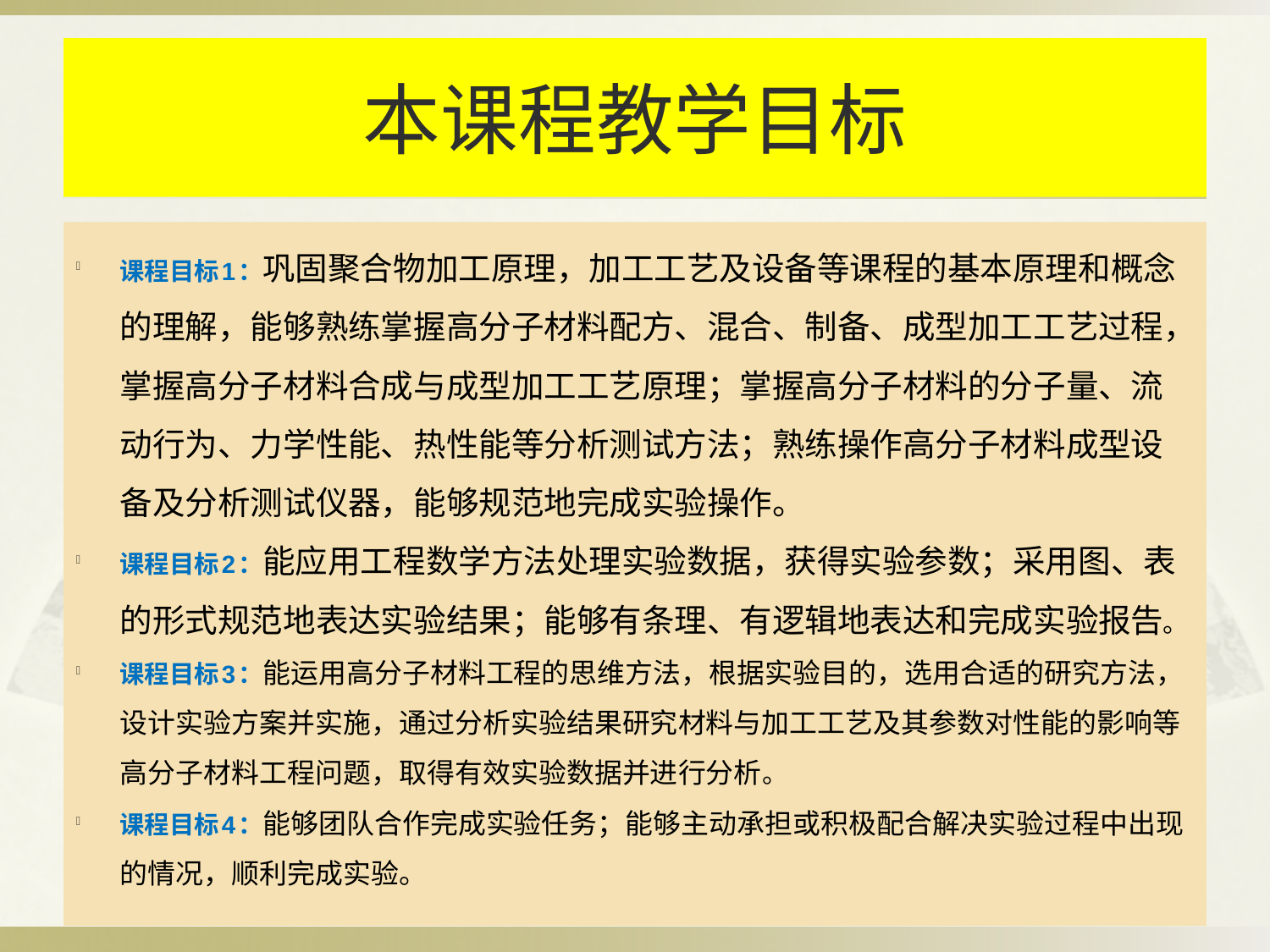

# 本课程教学目标
课程目标1：巩固聚合物加工原理，加工工艺及设备等课程的基本原理和概念的理解，能够熟练掌握高分子材料配方、混合、制备、成型加工工艺过程，掌握高分子材料合成与成型加工工艺原理；掌握高分子材料的分子量、流动行为、力学性能、热性能等分析测试方法；熟练操作高分子材料成型设备及分析测试仪器，能够规范地完成实验操作。
课程目标2：能应用工程数学方法处理实验数据，获得实验参数；采用图、表的形式规范地表达实验结果；能够有条理、有逻辑地表达和完成实验报告。
课程目标3：能运用高分子材料工程的思维方法，根据实验目的，选用合适的研究方法，设计实验方案并实施，通过分析实验结果研究材料与加工工艺及其参数对性能的影响等高分子材料工程问题，取得有效实验数据并进行分析。
课程目标4：能够团队合作完成实验任务；能够主动承担或积极配合解决实验过程中出现的情况，顺利完成实验。